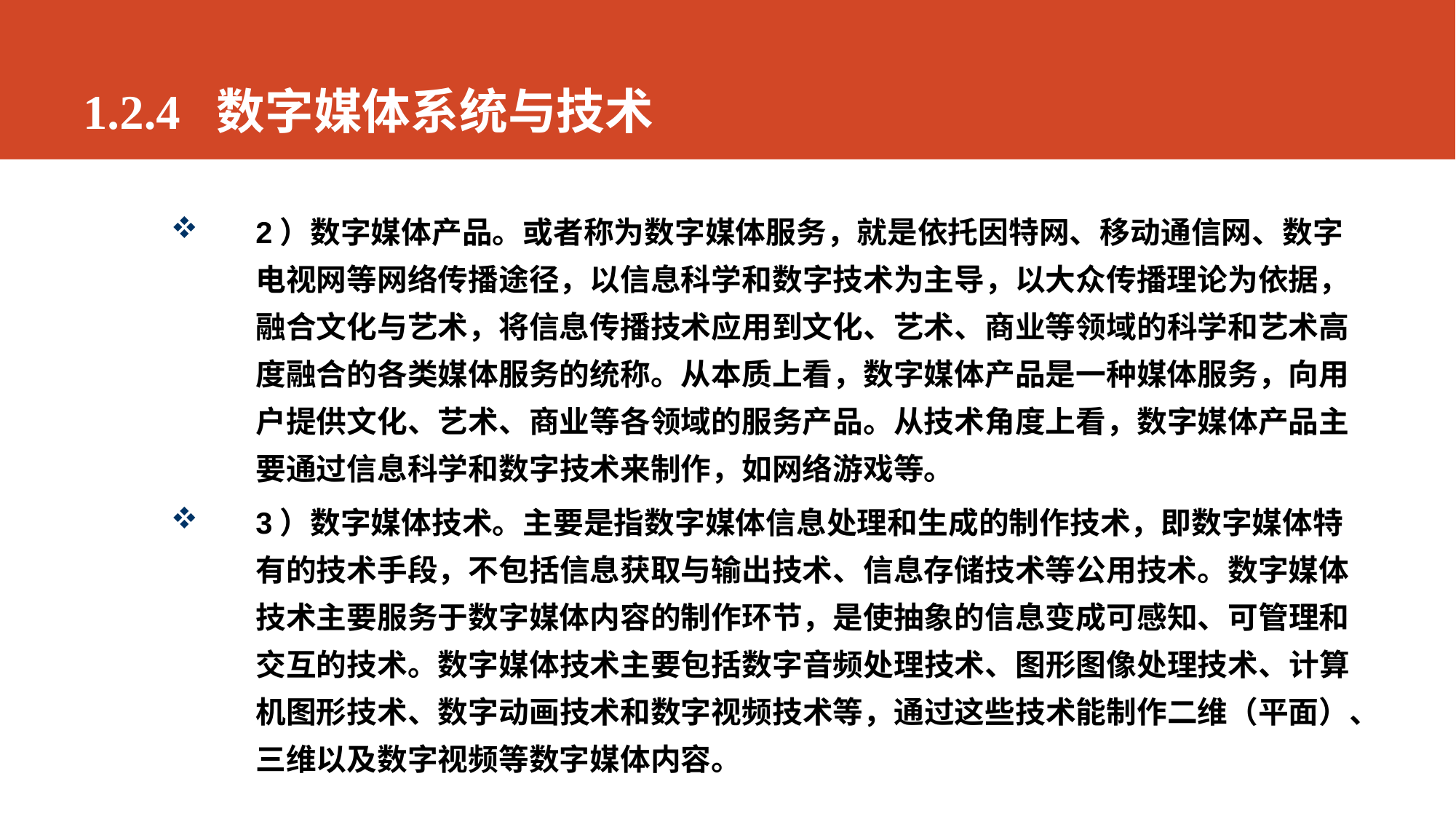

# 1.2.4  数字媒体系统与技术
2）数字媒体产品。或者称为数字媒体服务，就是依托因特网、移动通信网、数字电视网等网络传播途径，以信息科学和数字技术为主导，以大众传播理论为依据，融合文化与艺术，将信息传播技术应用到文化、艺术、商业等领域的科学和艺术高度融合的各类媒体服务的统称。从本质上看，数字媒体产品是一种媒体服务，向用户提供文化、艺术、商业等各领域的服务产品。从技术角度上看，数字媒体产品主要通过信息科学和数字技术来制作，如网络游戏等。
3）数字媒体技术。主要是指数字媒体信息处理和生成的制作技术，即数字媒体特有的技术手段，不包括信息获取与输出技术、信息存储技术等公用技术。数字媒体技术主要服务于数字媒体内容的制作环节，是使抽象的信息变成可感知、可管理和交互的技术。数字媒体技术主要包括数字音频处理技术、图形图像处理技术、计算机图形技术、数字动画技术和数字视频技术等，通过这些技术能制作二维（平面）、三维以及数字视频等数字媒体内容。